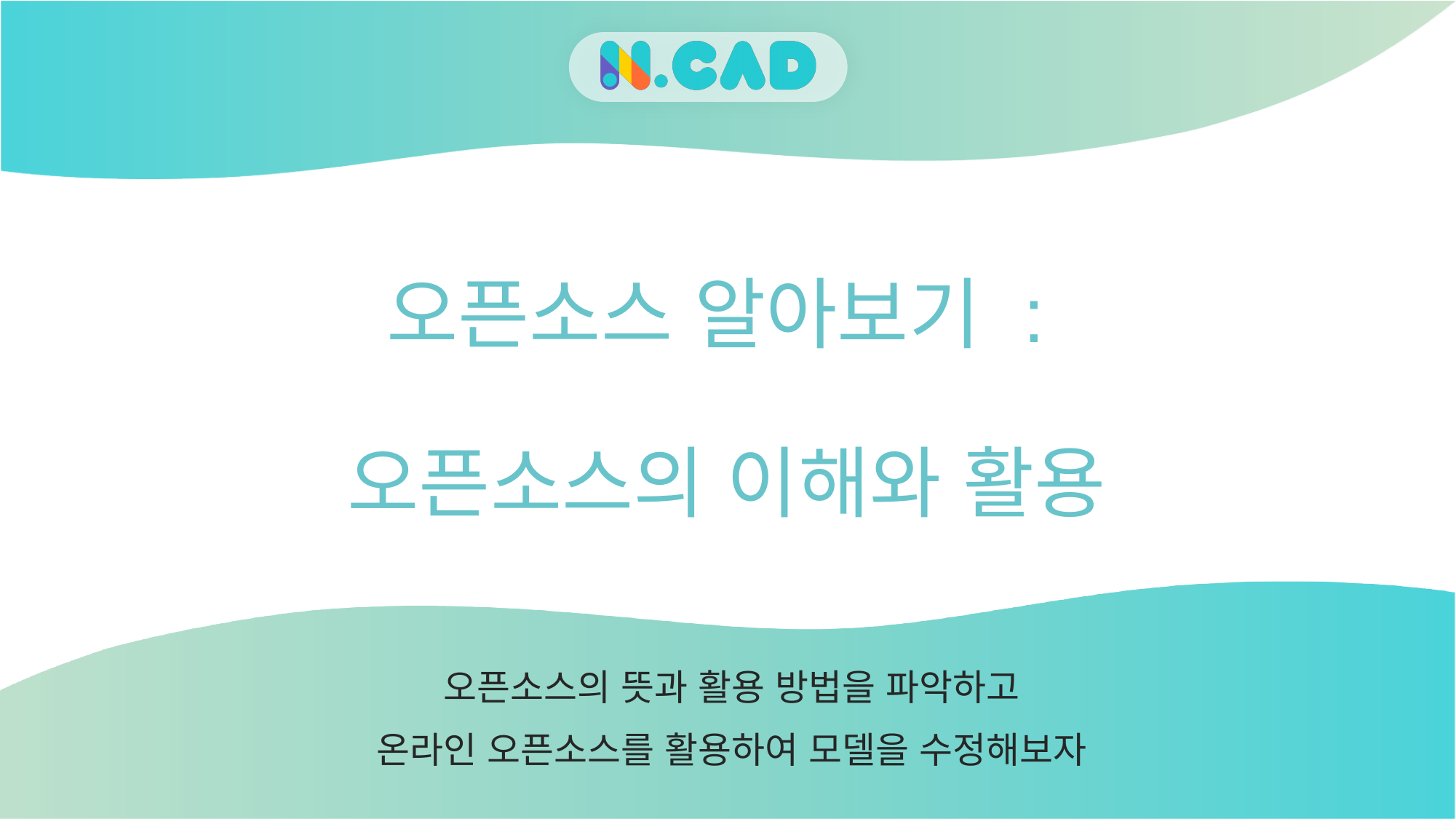

# 오픈소스 알아보기 : 오픈소스의 이해와 활용
오픈소스의 뜻과 활용 방법을 파악하고
온라인 오픈소스를 활용하여 모델을 수정해보자